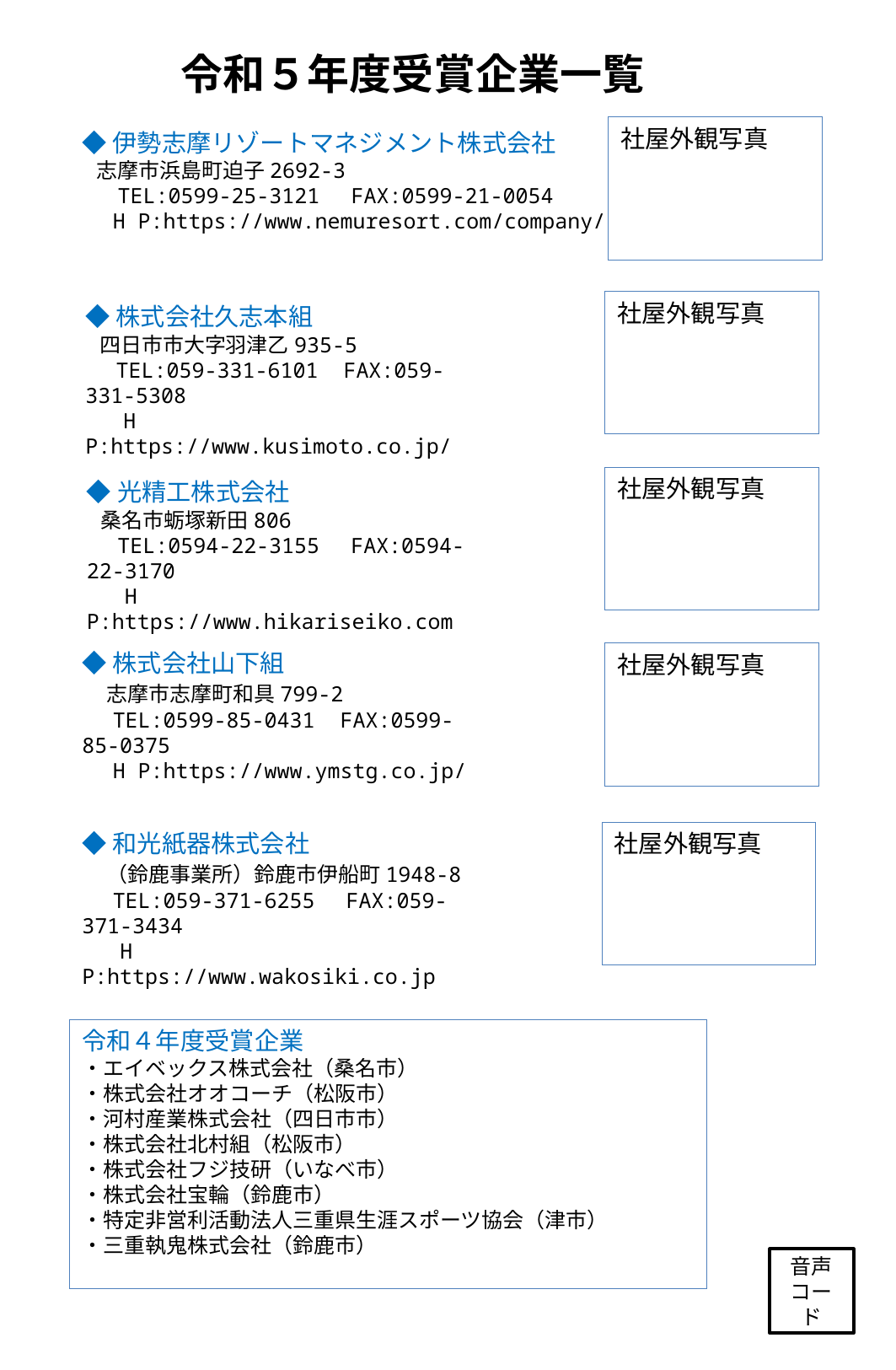

令和５年度受賞企業一覧
社屋外観写真

◆伊勢志摩リゾートマネジメント株式会社
  志摩市浜島町迫子2692-3
 　TEL:0599-25-3121　FAX:0599-21-0054
　 H P:https://www.nemuresort.com/company/
◆株式会社久志本組
  四日市市大字羽津乙935-5
　 TEL:059-331-6101  FAX:059-331-5308
   H P:https://www.kusimoto.co.jp/
社屋外観写真

◆光精工株式会社
  桑名市蛎塚新田806
　 TEL:0594-22-3155　FAX:0594-22-3170
   H P:https://www.hikariseiko.com
社屋外観写真

◆株式会社山下組
　志摩市志摩町和具799-2
　 TEL:0599-85-0431  FAX:0599-85-0375
　 H P:https://www.ymstg.co.jp/
社屋外観写真

◆和光紙器株式会社
　（鈴鹿事業所）鈴鹿市伊船町1948-8
　 TEL:059-371-6255　FAX:059-371-3434
   H P:https://www.wakosiki.co.jp
社屋外観写真

令和４年度受賞企業
・エイベックス株式会社（桑名市）
・株式会社オオコーチ（松阪市）
・河村産業株式会社（四日市市）
・株式会社北村組（松阪市）
・株式会社フジ技研（いなべ市）
・株式会社宝輪（鈴鹿市）
・特定非営利活動法人三重県生涯スポーツ協会（津市）
・三重執鬼株式会社（鈴鹿市）

音声コード